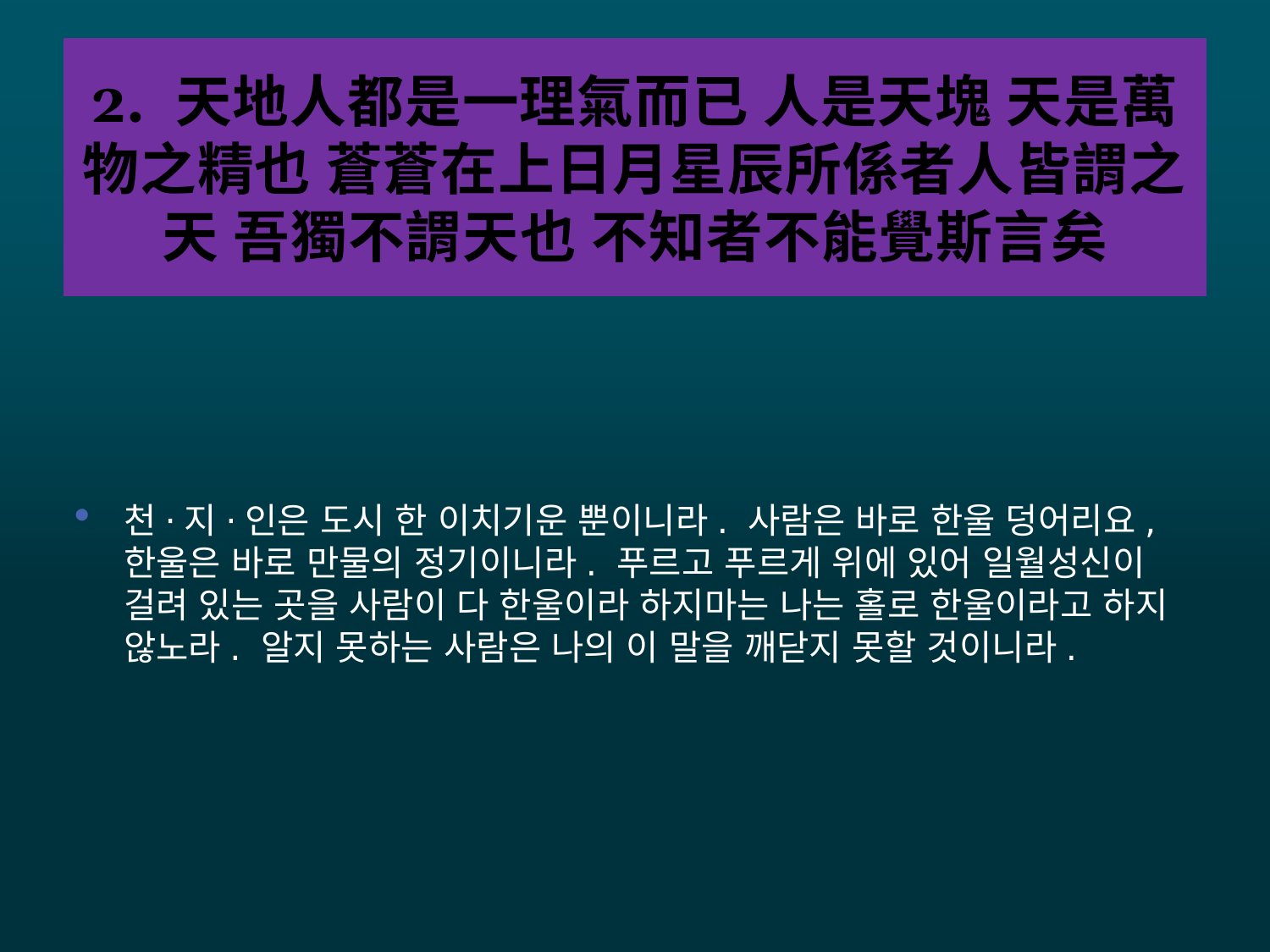

# 2. 天地人都是一理氣而已 人是天塊 天是萬物之精也 蒼蒼在上日月星辰所係者人皆謂之天 吾獨不謂天也 不知者不能覺斯言矣
천·지·인은 도시 한 이치기운 뿐이니라. 사람은 바로 한울 덩어리요, 한울은 바로 만물의 정기이니라. 푸르고 푸르게 위에 있어 일월성신이 걸려 있는 곳을 사람이 다 한울이라 하지마는 나는 홀로 한울이라고 하지 않노라. 알지 못하는 사람은 나의 이 말을 깨닫지 못할 것이니라.